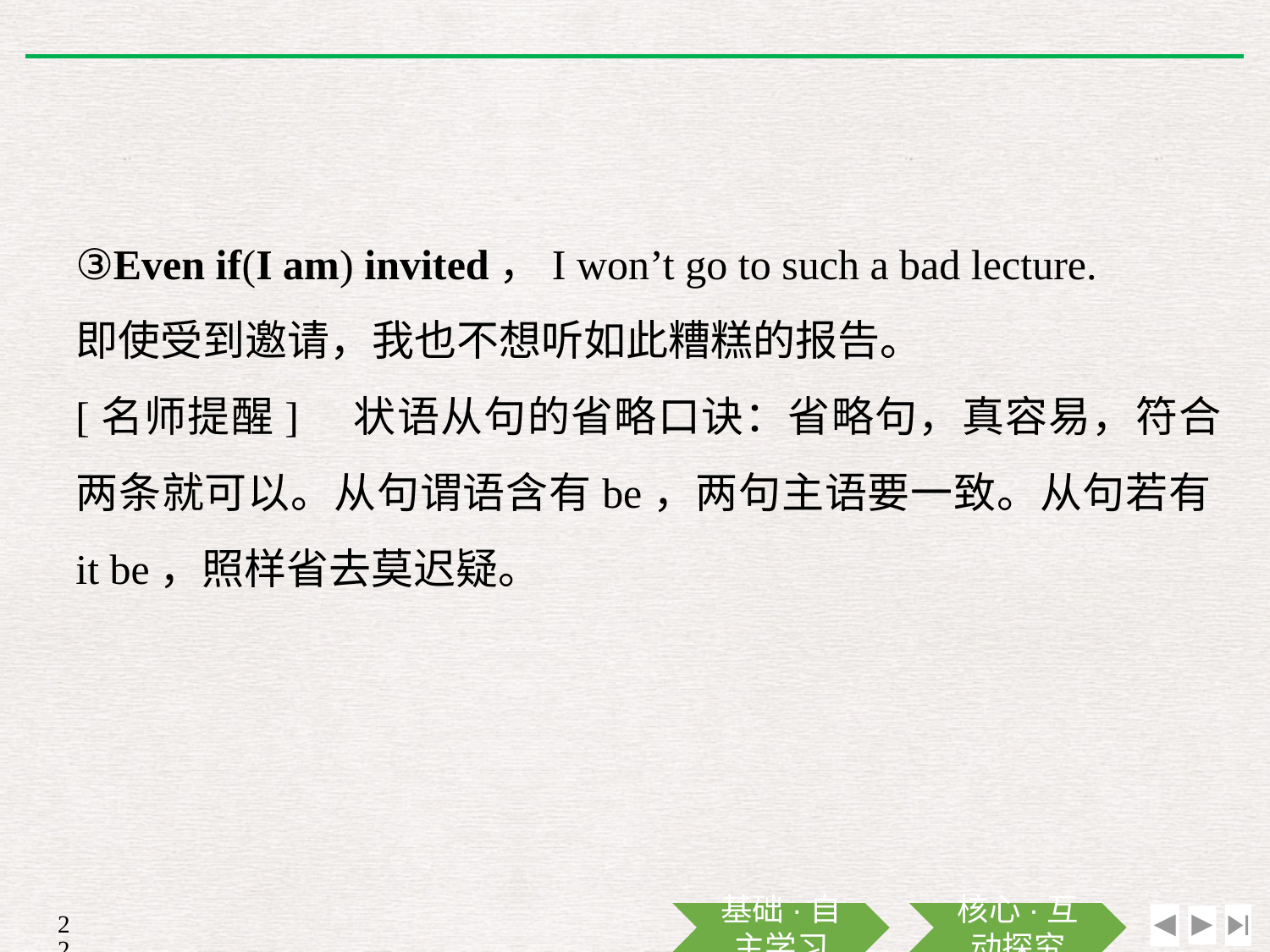

③Even if(I am) invited，I won’t go to such a bad lecture.
即使受到邀请，我也不想听如此糟糕的报告。
[名师提醒]　状语从句的省略口诀：省略句，真容易，符合两条就可以。从句谓语含有be，两句主语要一致。从句若有it be，照样省去莫迟疑。